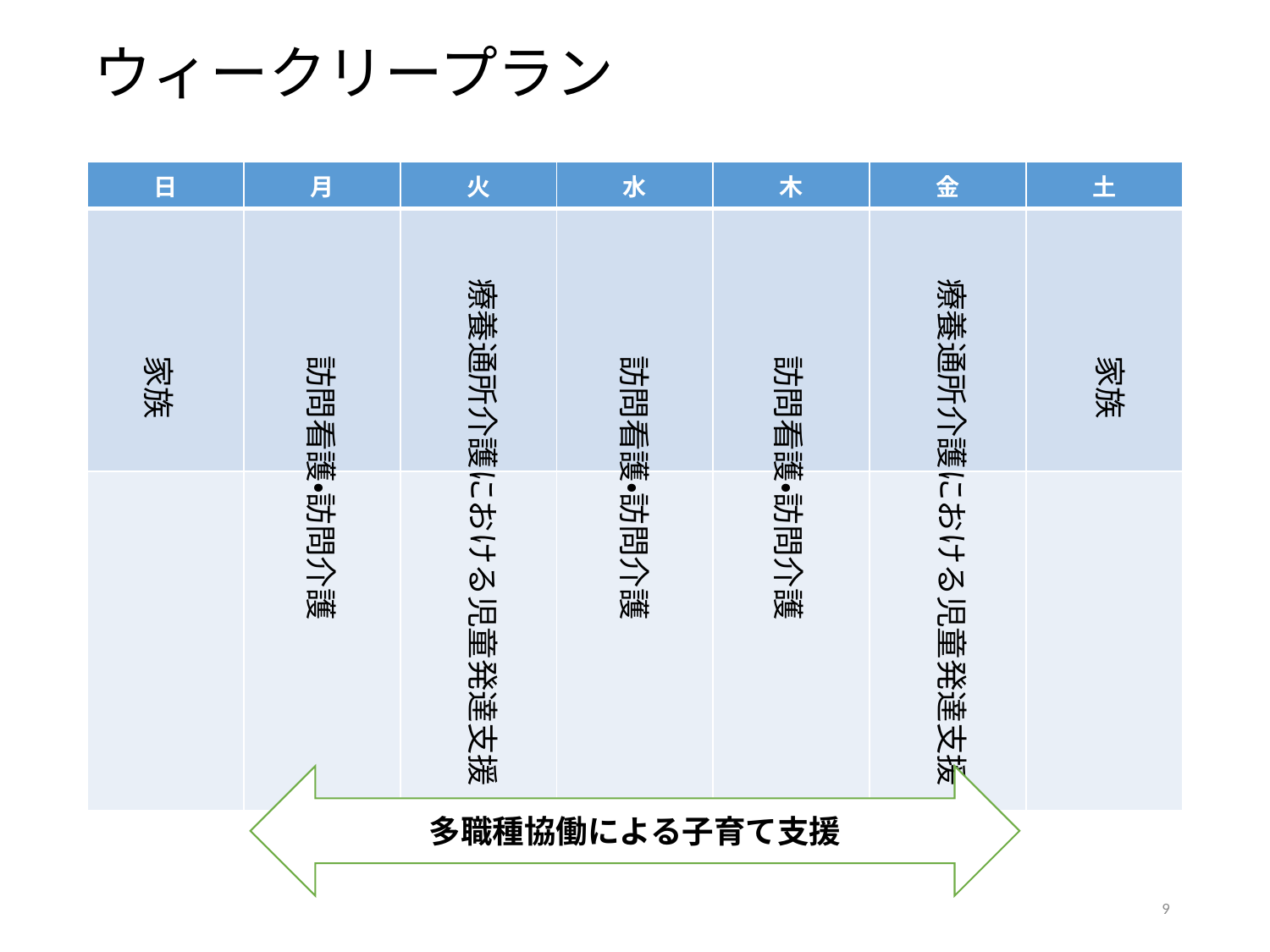

# ウィークリープラン
| 日 | 月 | 火 | 水 | 木 | 金 | 土 |
| --- | --- | --- | --- | --- | --- | --- |
|  |  |  |  |  |  |  |
|  |  |  |  |  |  |  |
療養通所介護における児童発達支援
療養通所介護における児童発達支援
訪問看護・訪問介護
家族
訪問看護・訪問介護
訪問看護・訪問介護
家族
多職種協働による子育て支援
9